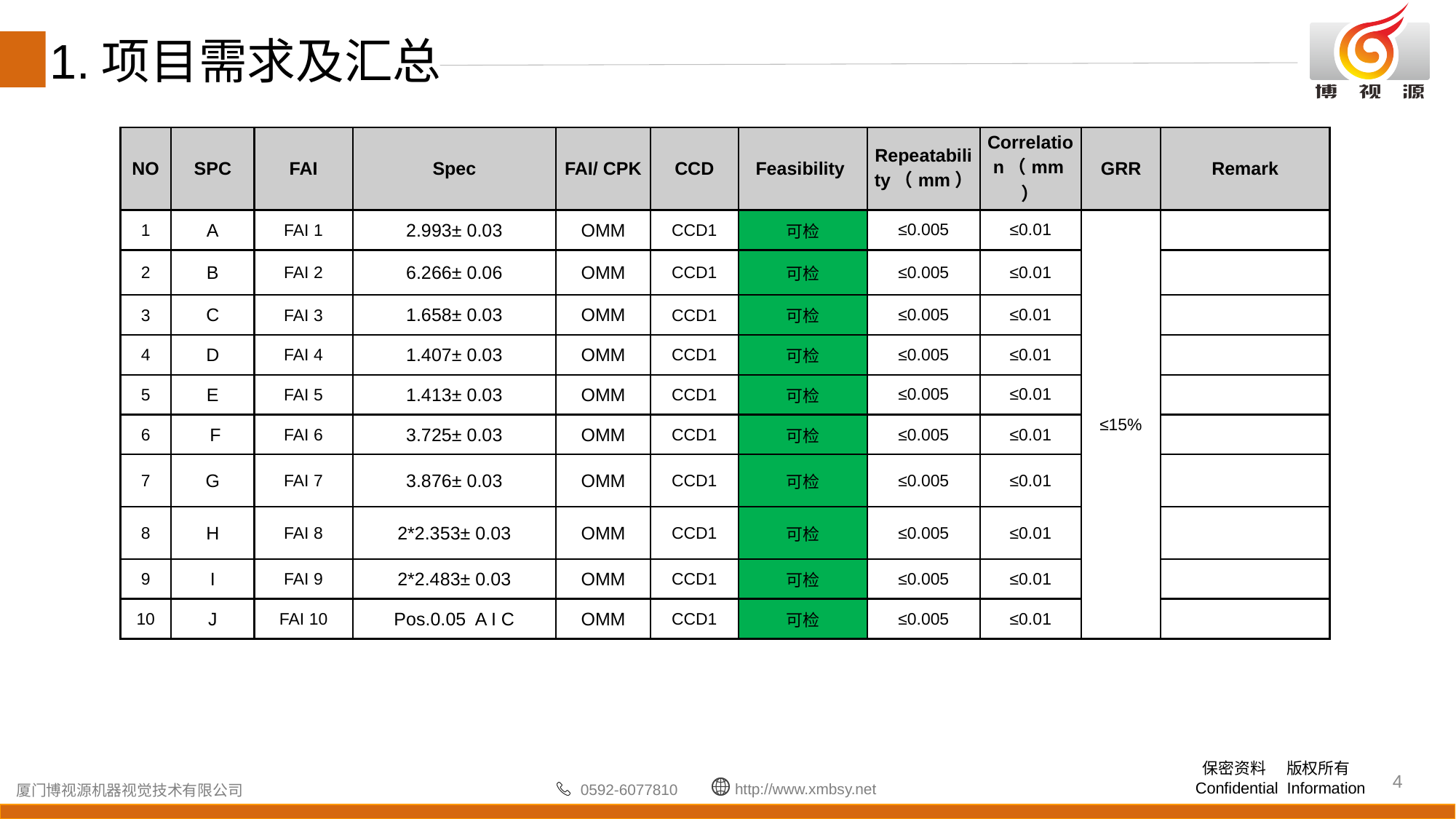

1.项目需求及汇总
| NO | SPC | FAI | Spec | FAI/ CPK | CCD | Feasibility | Repeatability（mm） | Correlation（mm） | GRR | Remark |
| --- | --- | --- | --- | --- | --- | --- | --- | --- | --- | --- |
| 1 | A | FAI 1 | 2.993± 0.03 | OMM | CCD1 | 可检 | ≤0.005 | ≤0.01 | ≤15% |  |
| 2 | B | FAI 2 | 6.266± 0.06 | OMM | CCD1 | 可检 | ≤0.005 | ≤0.01 |  |  |
| 3 | C | FAI 3 | 1.658± 0.03 | OMM | CCD1 | 可检 | ≤0.005 | ≤0.01 |  |  |
| 4 | D | FAI 4 | 1.407± 0.03 | OMM | CCD1 | 可检 | ≤0.005 | ≤0.01 |  |  |
| 5 | E | FAI 5 | 1.413± 0.03 | OMM | CCD1 | 可检 | ≤0.005 | ≤0.01 |  |  |
| 6 | F | FAI 6 | 3.725± 0.03 | OMM | CCD1 | 可检 | ≤0.005 | ≤0.01 |  |  |
| 7 | G | FAI 7 | 3.876± 0.03 | OMM | CCD1 | 可检 | ≤0.005 | ≤0.01 |  |  |
| 8 | H | FAI 8 | 2\*2.353± 0.03 | OMM | CCD1 | 可检 | ≤0.005 | ≤0.01 |  |  |
| 9 | I | FAI 9 | 2\*2.483± 0.03 | OMM | CCD1 | 可检 | ≤0.005 | ≤0.01 |  |  |
| 10 | J | FAI 10 | Pos.0.05 A I C | OMM | CCD1 | 可检 | ≤0.005 | ≤0.01 |  |  |
4